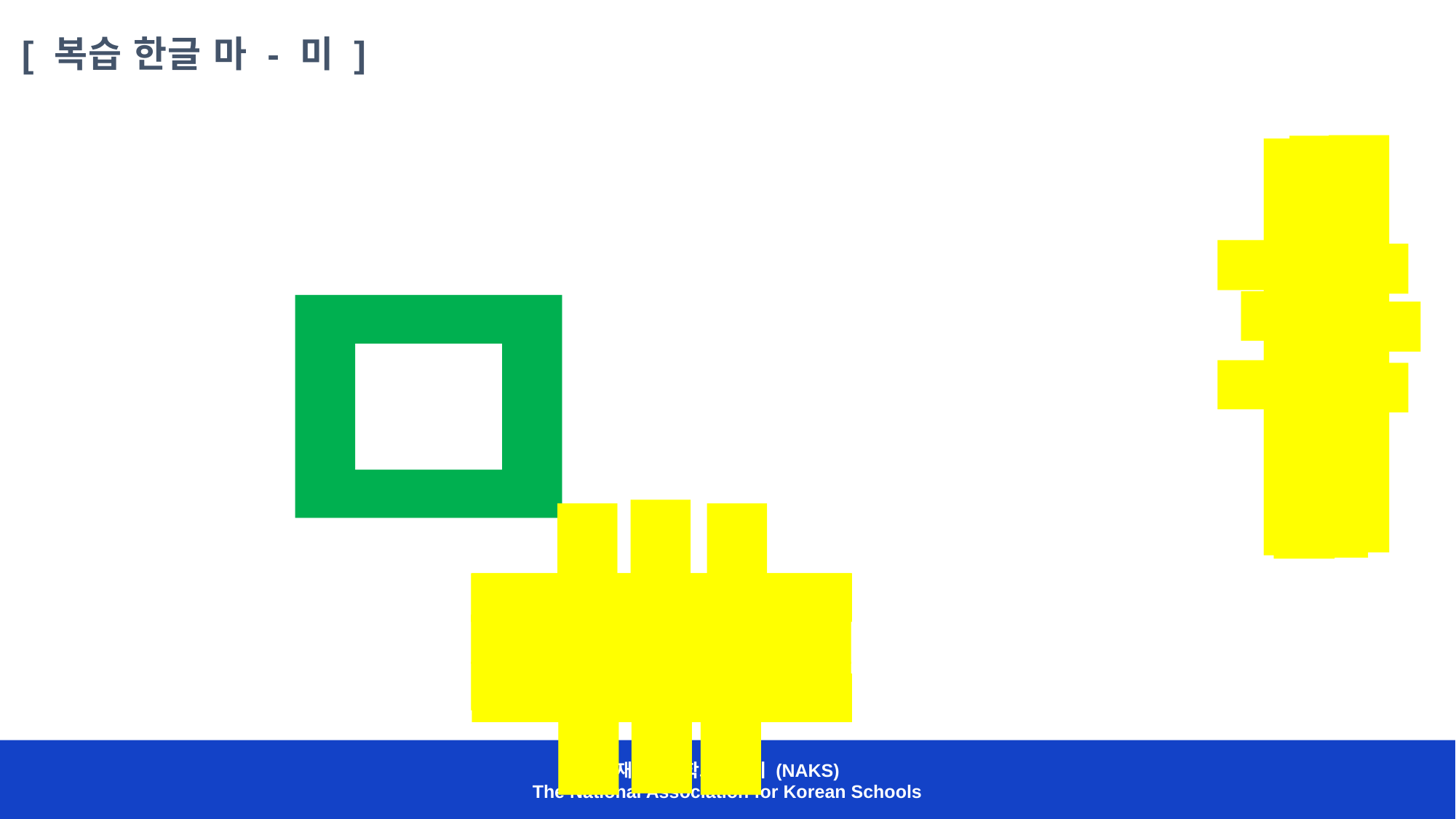

[ 복습 한글 마 - 미 ]
ㅓ
ㅣ
ㅑ
ㅕ
ㅏ
ㅁ
ㅗ
ㅛ

ㅜ
ㅠ
ㅡ
재미한국학교협의회 (NAKS)
The National Association for Korean Schools